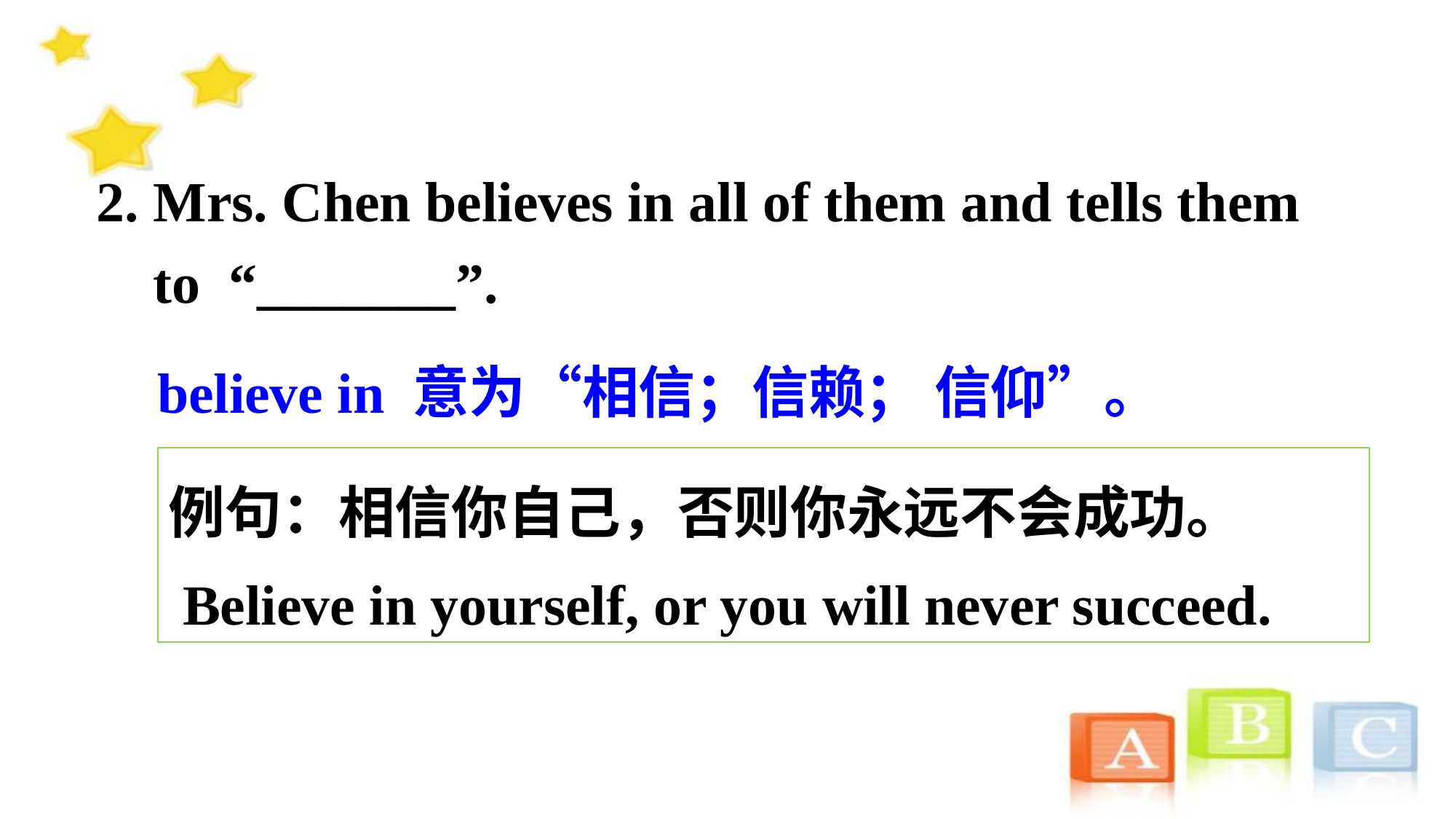

2. Mrs. Chen believes in all of them and tells them
    to  “_______”.
believe in 意为“相信；信赖； 信仰”。
例句：相信你自己，否则你永远不会成功。
 Believe in yourself, or you will never succeed.